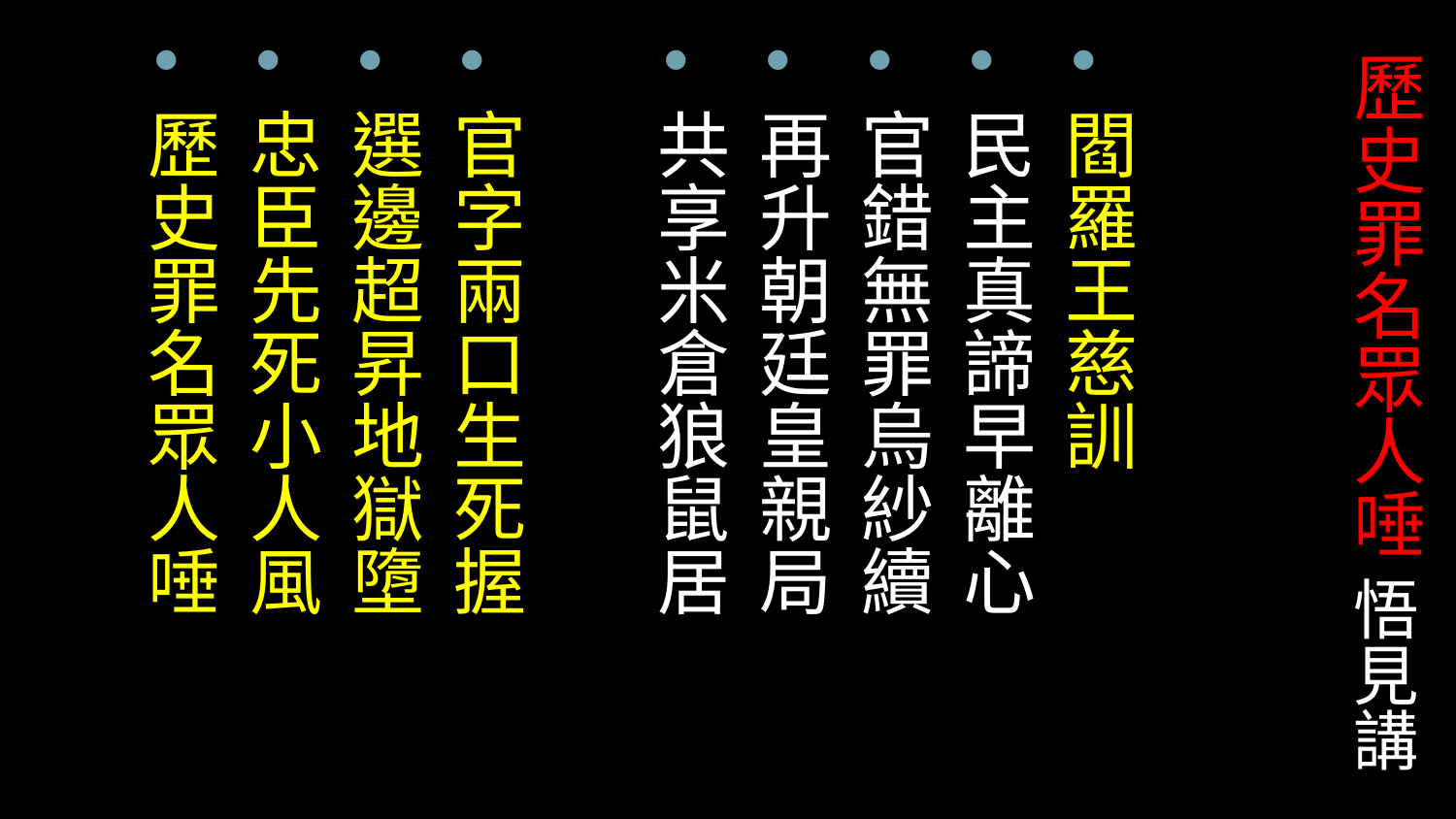

# 歷史罪名眾人唾 悟見講
閻羅王慈訓
民主真諦早離心
官錯無罪烏紗續
再升朝廷皇親局
共享米倉狼鼠居

官字兩口生死握
選邊超昇地獄墮
忠臣先死小人風
歷史罪名眾人唾